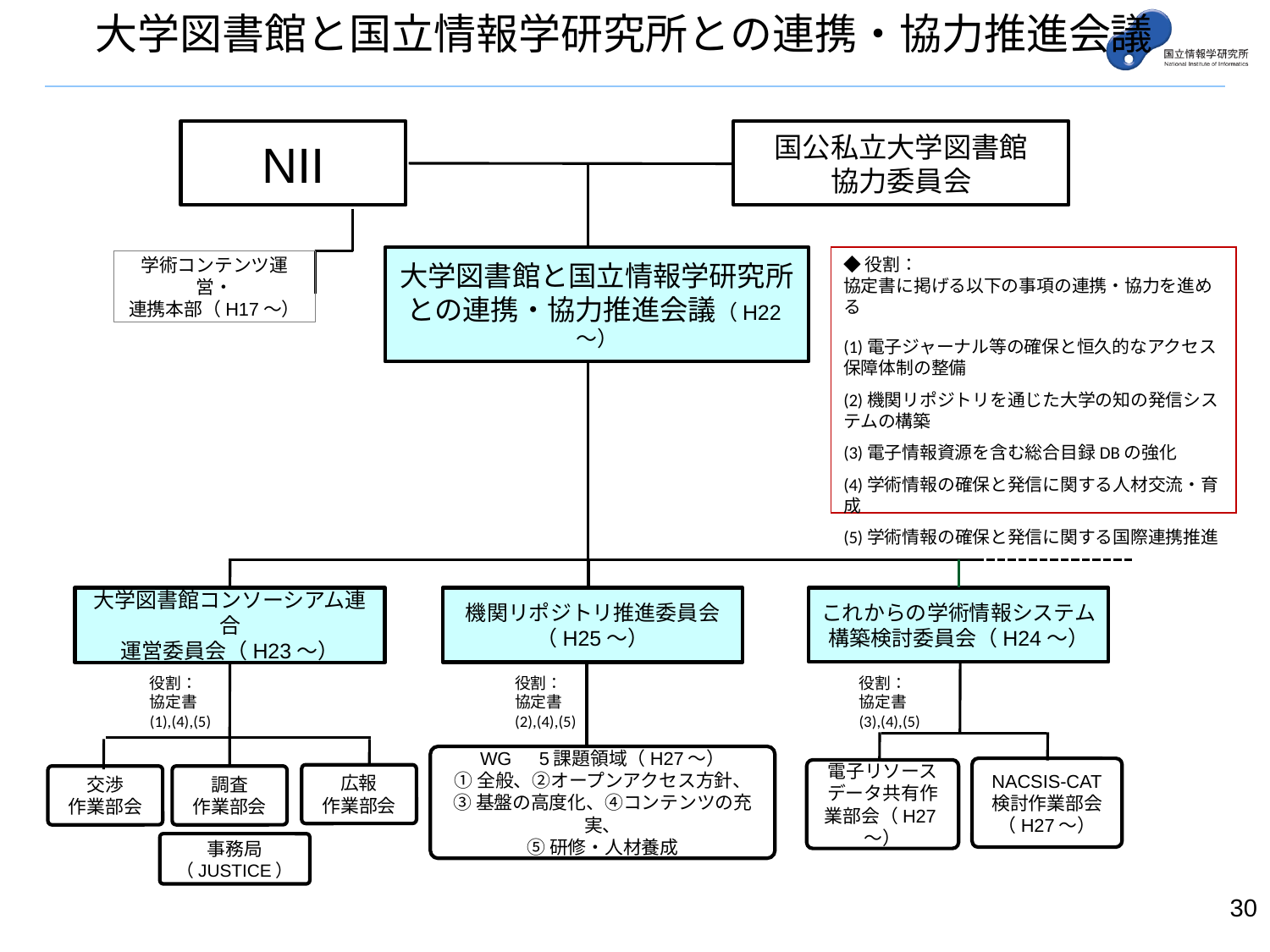

大学図書館と国立情報学研究所との連携・協力推進会議
NII
国公私立大学図書館
協力委員会
大学図書館と国立情報学研究所との連携・協力推進会議（H22～）
◆役割：
協定書に掲げる以下の事項の連携・協力を進める

(1)電子ジャーナル等の確保と恒久的なアクセス保障体制の整備

(2)機関リポジトリを通じた大学の知の発信システムの構築

(3)電子情報資源を含む総合目録DBの強化

(4)学術情報の確保と発信に関する人材交流・育成

(5)学術情報の確保と発信に関する国際連携推進

学術コンテンツ運営・
連携本部（H17～）
大学図書館コンソーシアム連合
運営委員会（H23～）
機関リポジトリ推進委員会
（H25～）
これからの学術情報システム
構築検討委員会（H24～）
NACSIS-CAT
検討作業部会
（H27～）
電子リソースデータ共有作業部会（H27～）
役割：
協定書
(1),(4),(5)
役割：
協定書
(2),(4),(5)
役割：
協定書
(3),(4),(5)
WG　5課題領域（H27～）
①全般、②オープンアクセス方針、
③基盤の高度化、④コンテンツの充実、
⑤研修・人材養成
広報
作業部会
交渉
作業部会
調査
作業部会
事務局
（JUSTICE）
30
30